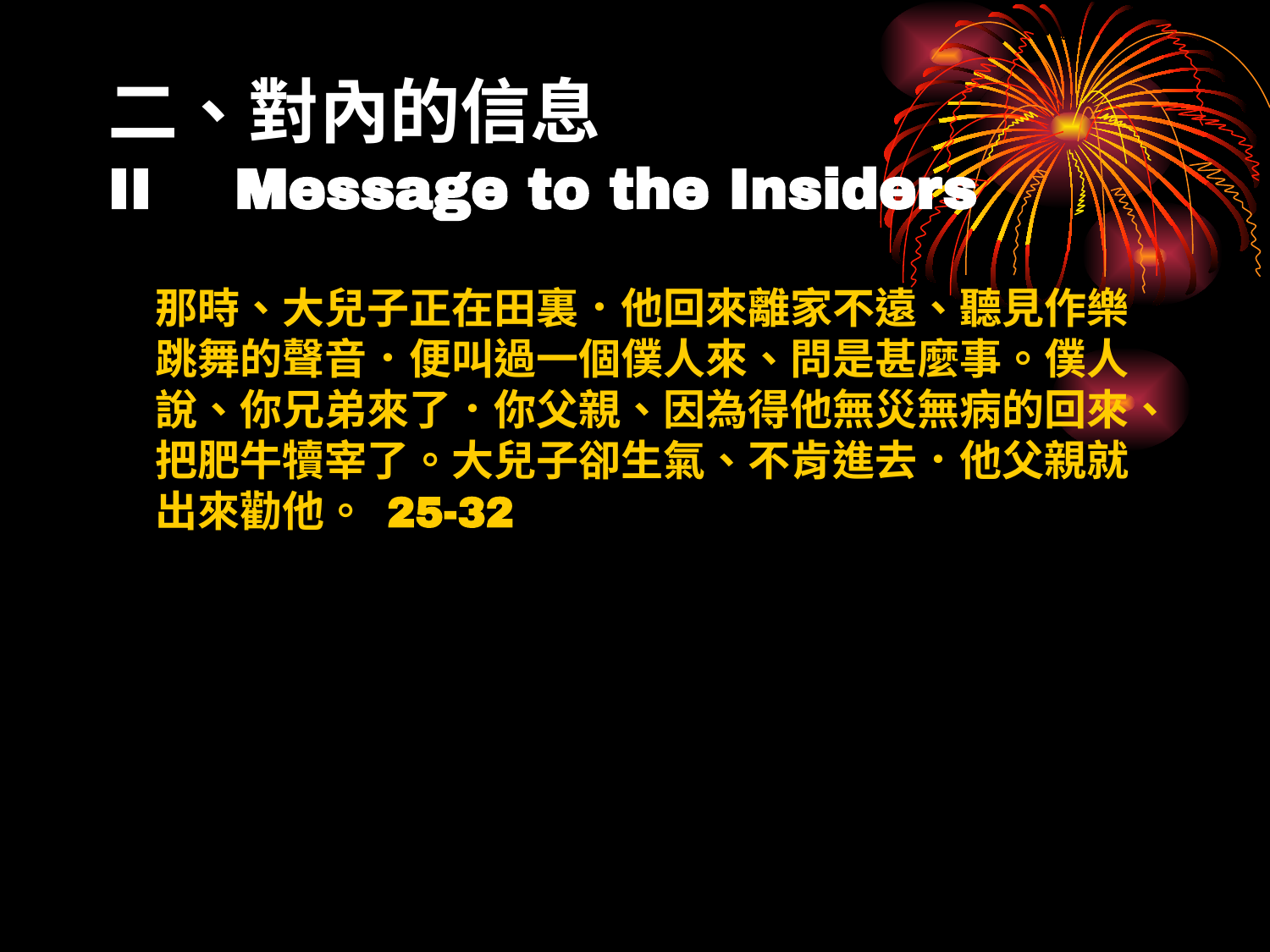

# 二、對內的信息 II 	Message to the Insiders
那時、大兒子正在田裏．他回來離家不遠、聽見作樂跳舞的聲音．便叫過一個僕人來、問是甚麼事。僕人說、你兄弟來了．你父親、因為得他無災無病的回來、把肥牛犢宰了。大兒子卻生氣、不肯進去．他父親就出來勸他。 25-32